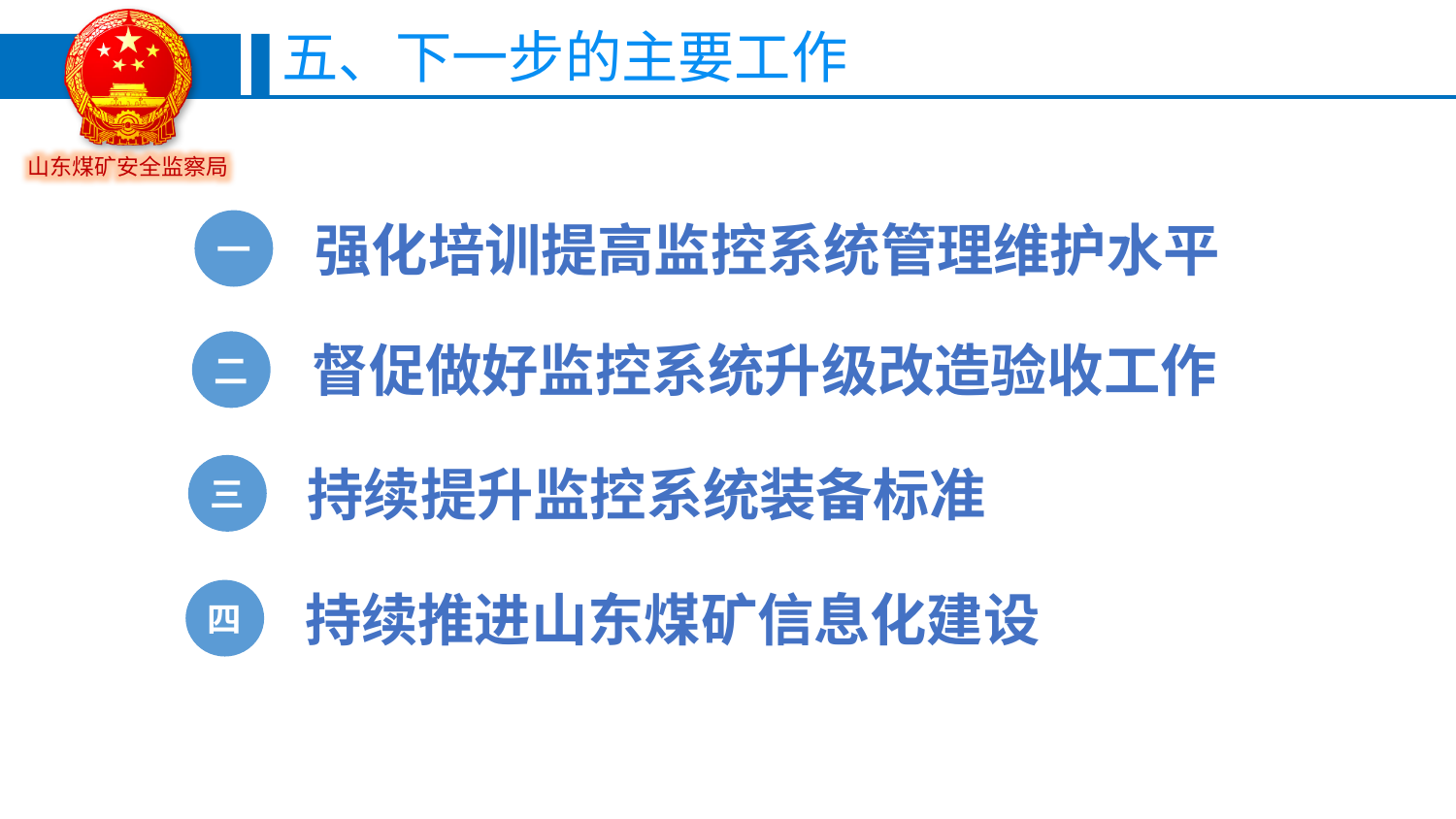

五、下一步的主要工作
强化培训提高监控系统管理维护水平
一
督促做好监控系统升级改造验收工作
二
持续提升监控系统装备标准
三
持续推进山东煤矿信息化建设
四